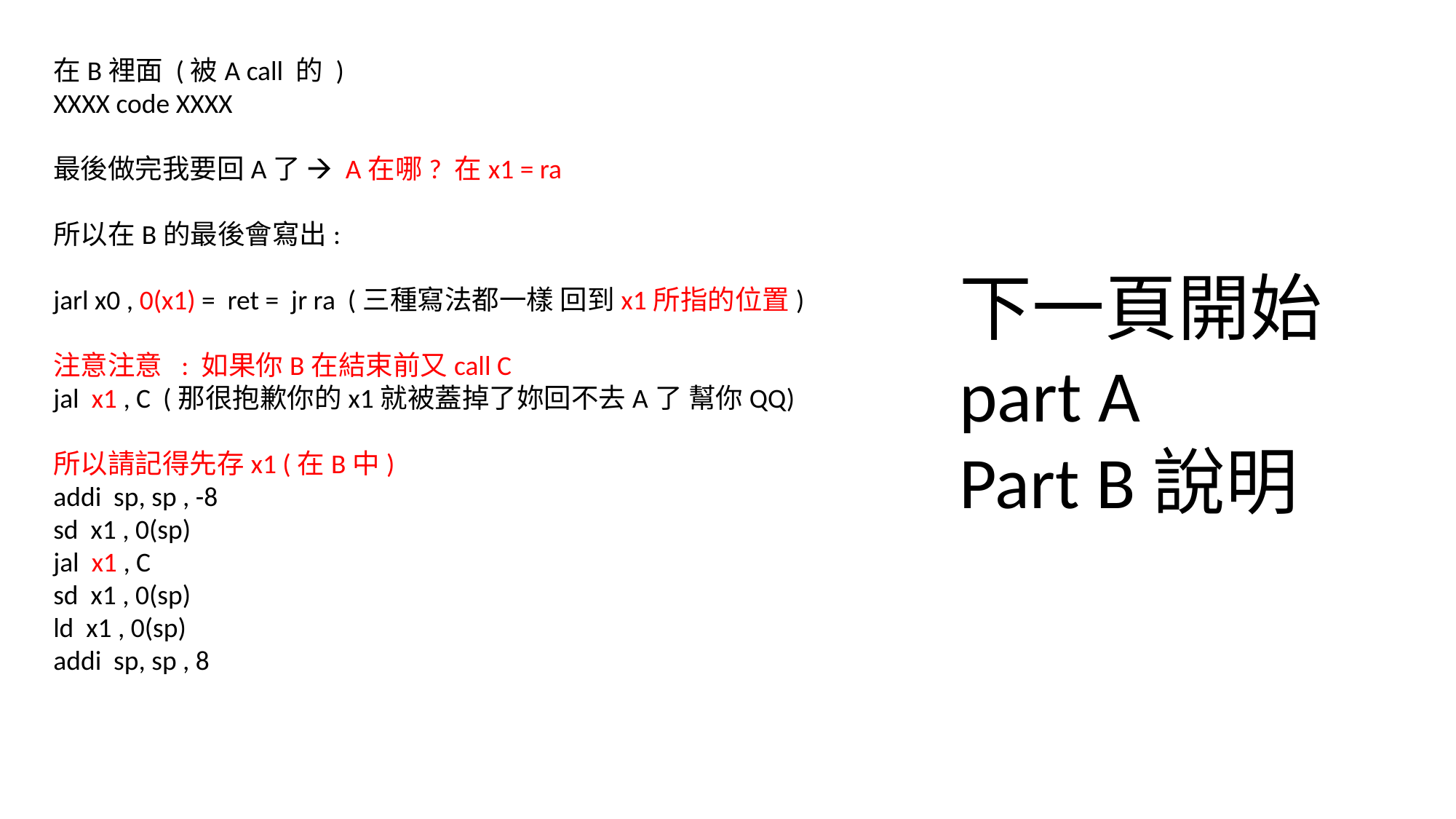

在B裡面 (被A call 的 )
XXXX code XXXX

最後做完我要回A了 🡪 A在哪? 在x1 = ra

所以在B的最後會寫出:

jarl x0 , 0(x1) =  ret =  jr ra  (三種寫法都一樣 回到x1所指的位置)

注意注意  : 如果你B在結束前又call C
jal  x1 , C  (那很抱歉你的x1就被蓋掉了妳回不去A了 幫你QQ)

所以請記得先存x1 (在B中)
addi  sp, sp , -8
sd  x1 , 0(sp)
jal  x1 , C
sd  x1 , 0(sp)
ld  x1 , 0(sp)
addi  sp, sp , 8

下一頁開始part A
Part B說明